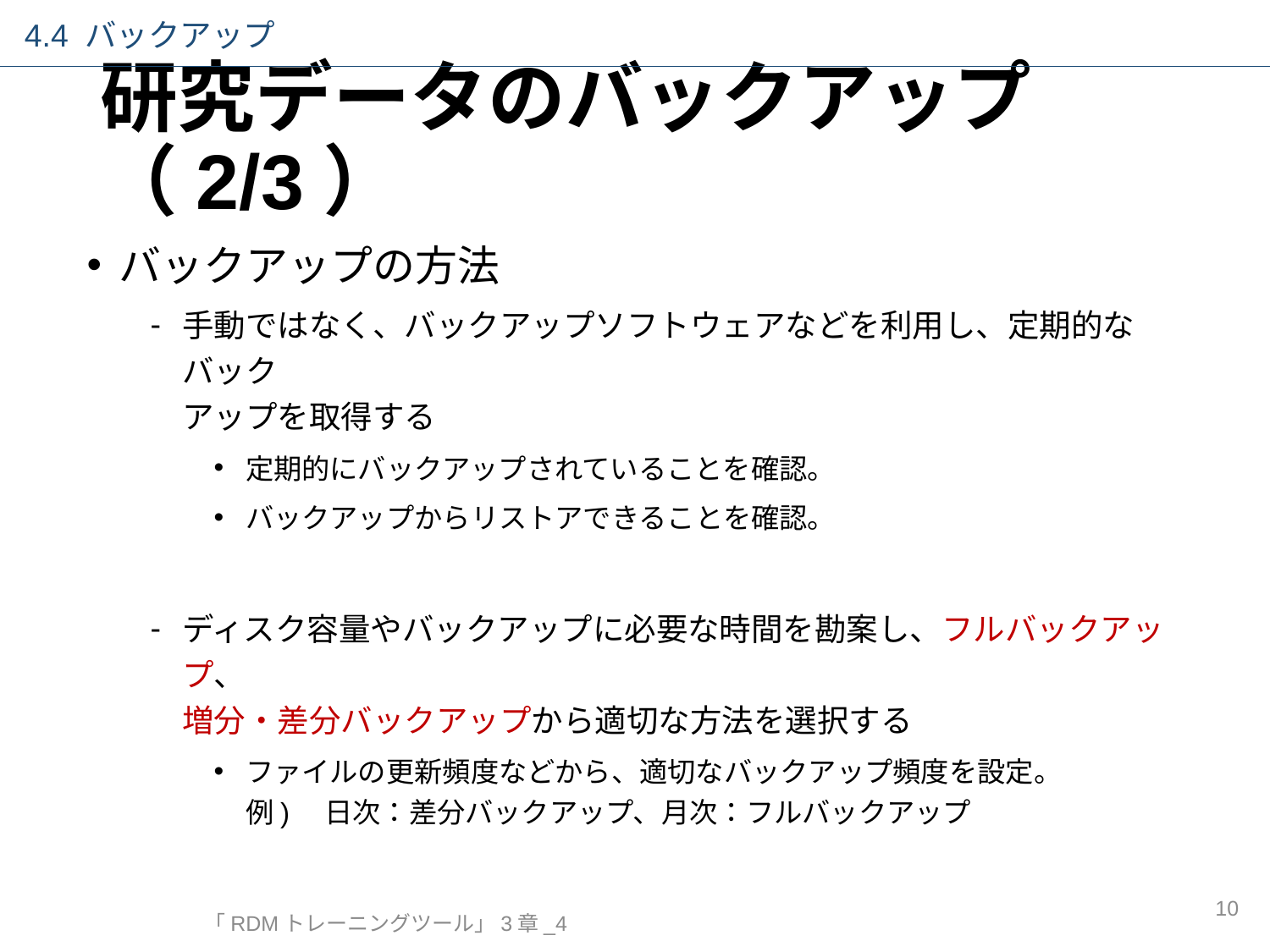

4.4 バックアップ
# 研究データのバックアップ（2/3）
バックアップの方法
手動ではなく、バックアップソフトウェアなどを利用し、定期的なバック
アップを取得する
定期的にバックアップされていることを確認。
バックアップからリストアできることを確認。

ディスク容量やバックアップに必要な時間を勘案し、フルバックアップ、
増分・差分バックアップから適切な方法を選択する
ファイルの更新頻度などから、適切なバックアップ頻度を設定。
例)　日次：差分バックアップ、月次：フルバックアップ
10
「RDMトレーニングツール」3章_4